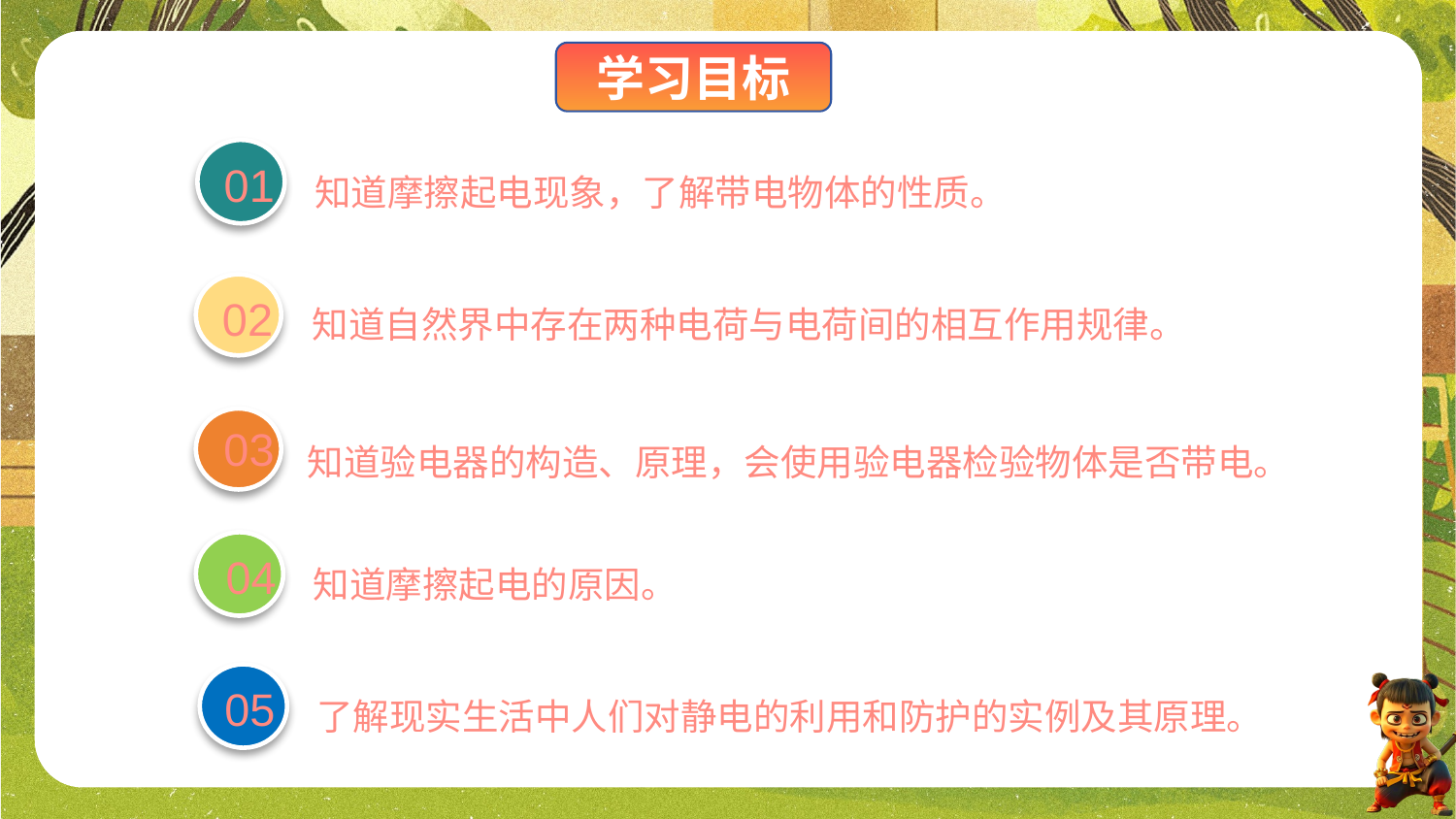

01
知道摩擦起电现象，了解带电物体的性质。
知道自然界中存在两种电荷与电荷间的相互作用规律。

02

03
知道验电器的构造、原理，会使用验电器检验物体是否带电。

04
知道摩擦起电的原因。

05
了解现实生活中人们对静电的利用和防护的实例及其原理。